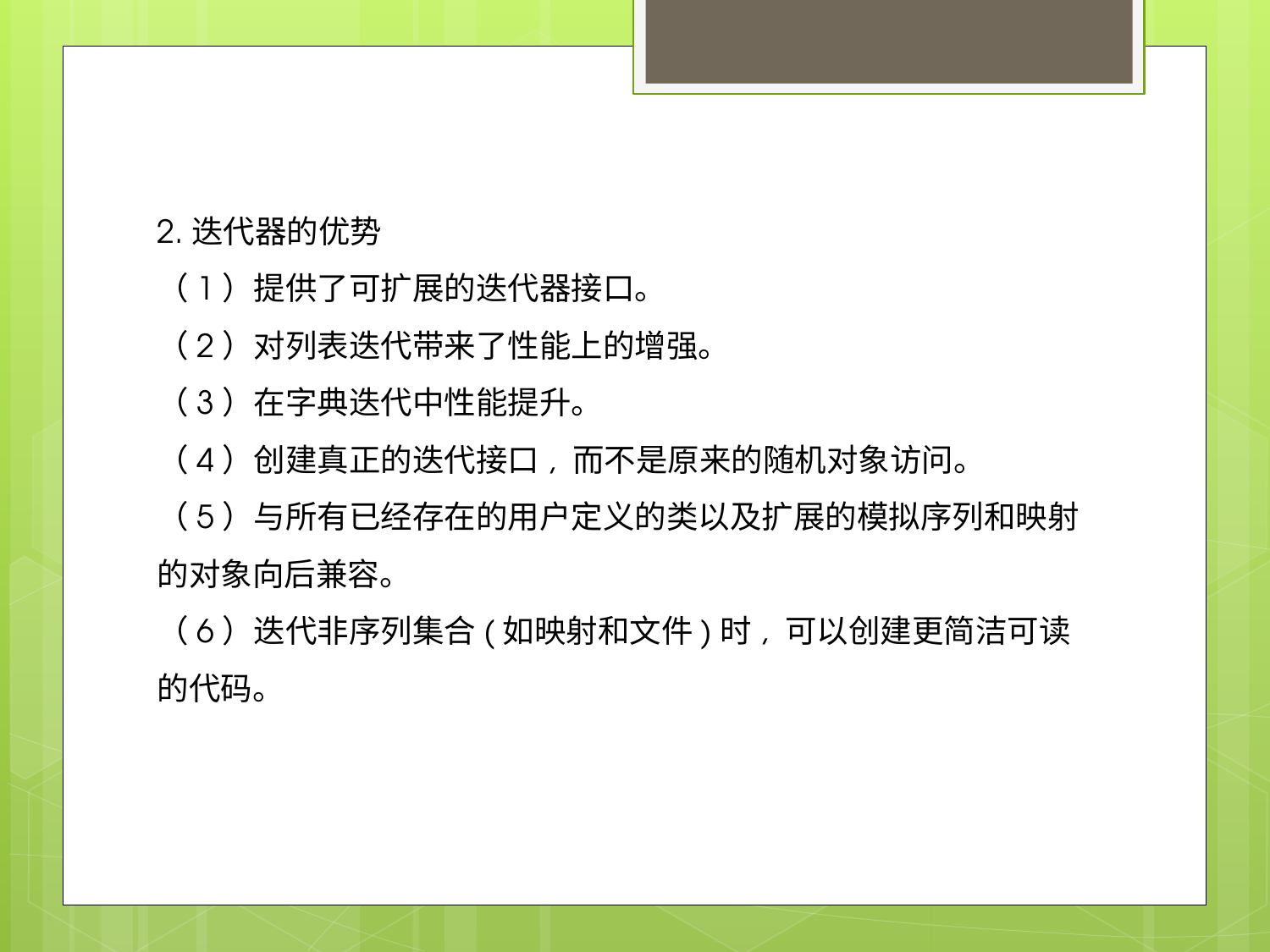

2.迭代器的优势
（1）提供了可扩展的迭代器接口。
（2）对列表迭代带来了性能上的增强。
（3）在字典迭代中性能提升。
（4）创建真正的迭代接口, 而不是原来的随机对象访问。
（5）与所有已经存在的用户定义的类以及扩展的模拟序列和映射的对象向后兼容。
（6）迭代非序列集合(如映射和文件)时, 可以创建更简洁可读的代码。